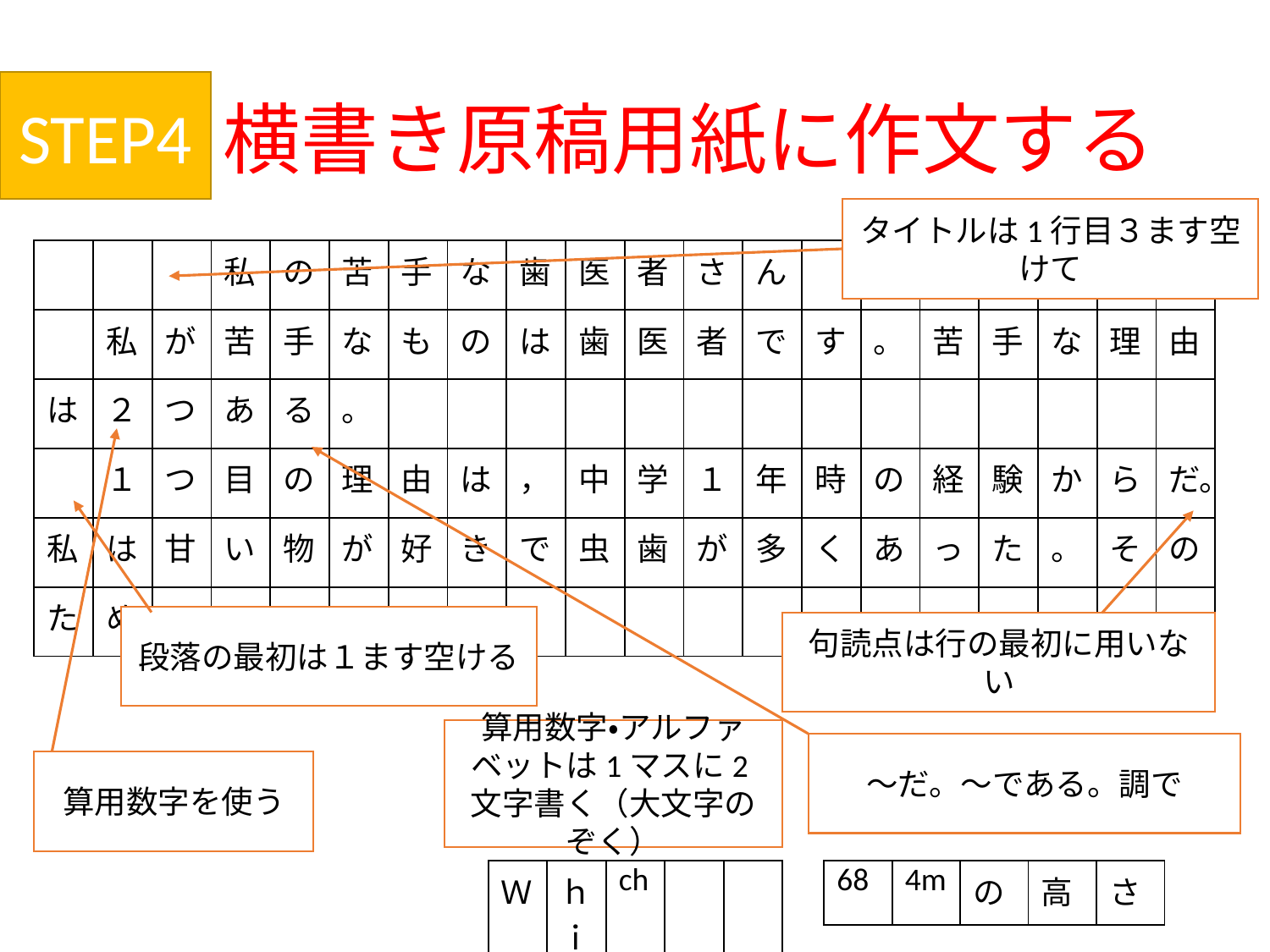

# 横書き原稿用紙に作文する
STEP4
タイトルは1行目３ます空けて
|  |  |  | 私 | の | 苦 | 手 | な | 歯 | 医 | 者 | さ | ん |  |  |  |  |  |  |  |
| --- | --- | --- | --- | --- | --- | --- | --- | --- | --- | --- | --- | --- | --- | --- | --- | --- | --- | --- | --- |
|  | 私 | が | 苦 | 手 | な | も | の | は | 歯 | 医 | 者 | で | す | 。 | 苦 | 手 | な | 理 | 由 |
| は | ２ | つ | あ | る | 。 |  |  |  |  |  |  |  |  |  |  |  |  |  |  |
|  | １ | つ | 目 | の | 理 | 由 | は | ， | 中 | 学 | １ | 年 | 時 | の | 経 | 験 | か | ら | だ。 |
| 私 | は | 甘 | い | 物 | が | 好 | き | で | 虫 | 歯 | が | 多 | く | あ | っ | た | 。 | そ | の |
| た | め |  |  |  |  |  |  |  |  |  |  |  |  |  |  |  |  |  |  |
段落の最初は１ます空ける
句読点は行の最初に用いない
算用数字・アルファベットは1マスに2文字書く（大文字のぞく）
～だ。～である。調で
算用数字を使う
| 68 | 4m | の | 高 | さ |
| --- | --- | --- | --- | --- |
| Ｗ | ｈｉ | ch |  |  |
| --- | --- | --- | --- | --- |